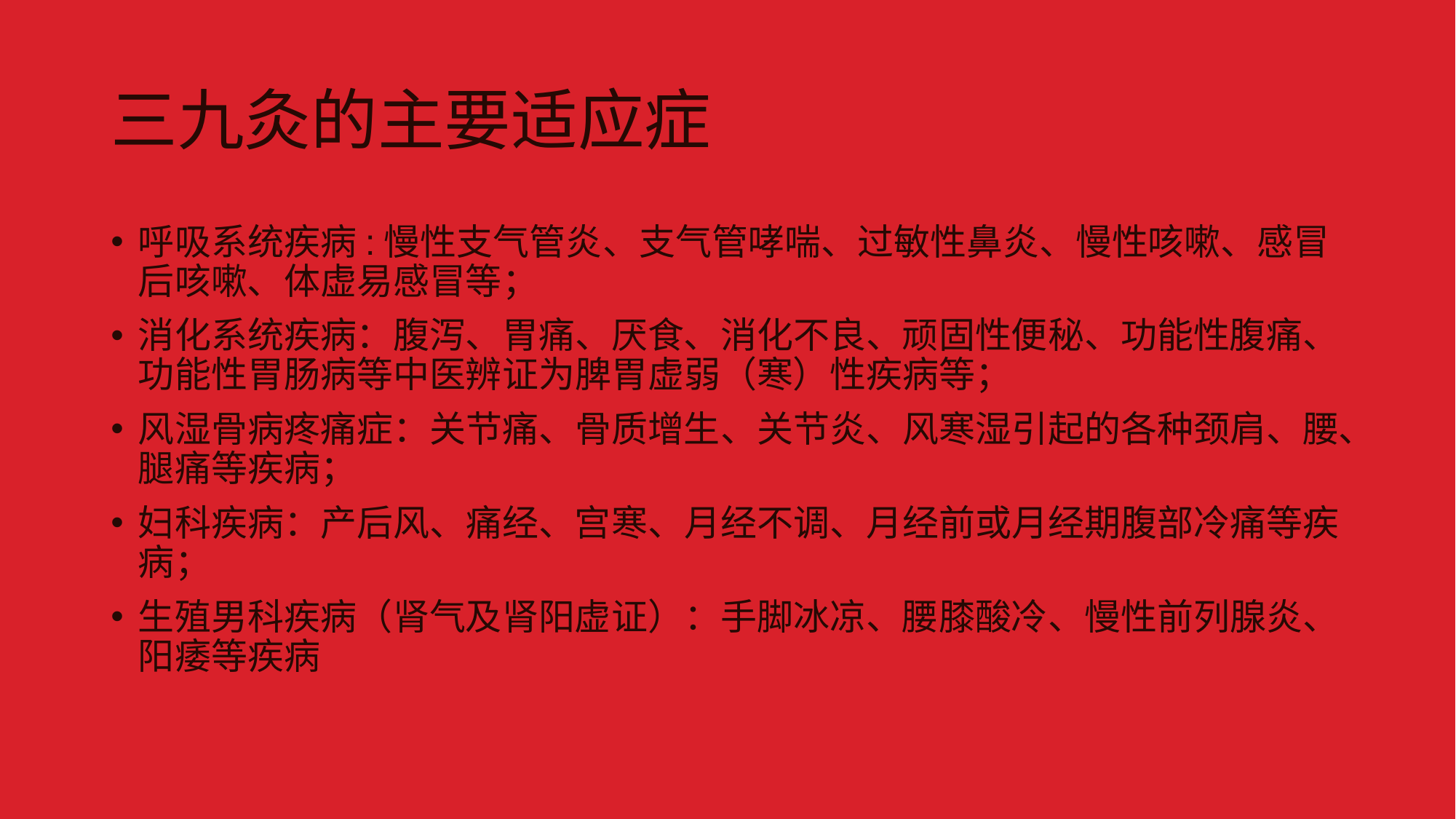

# 三九灸的主要适应症
呼吸系统疾病:慢性支气管炎、支气管哮喘、过敏性鼻炎、慢性咳嗽、感冒后咳嗽、体虚易感冒等；
消化系统疾病：腹泻、胃痛、厌食、消化不良、顽固性便秘、功能性腹痛、功能性胃肠病等中医辨证为脾胃虚弱（寒）性疾病等；
风湿骨病疼痛症：关节痛、骨质增生、关节炎、风寒湿引起的各种颈肩、腰、腿痛等疾病；
妇科疾病：产后风、痛经、宫寒、月经不调、月经前或月经期腹部冷痛等疾病；
生殖男科疾病（肾气及肾阳虚证）：手脚冰凉、腰膝酸冷、慢性前列腺炎、阳痿等疾病